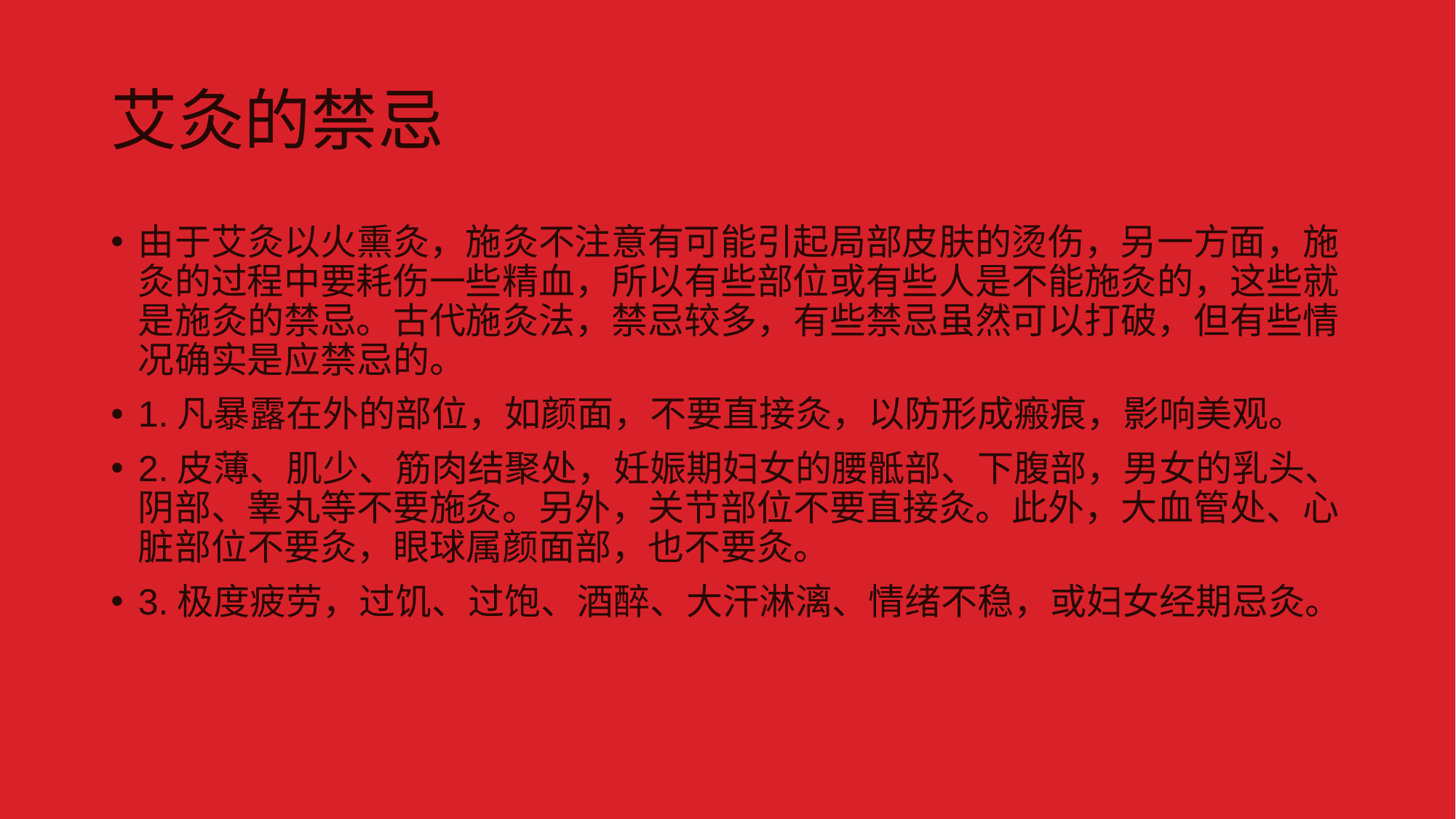

# 艾灸的禁忌
由于艾灸以火熏灸，施灸不注意有可能引起局部皮肤的烫伤，另一方面，施灸的过程中要耗伤一些精血，所以有些部位或有些人是不能施灸的，这些就是施灸的禁忌。古代施灸法，禁忌较多，有些禁忌虽然可以打破，但有些情况确实是应禁忌的。
1.凡暴露在外的部位，如颜面，不要直接灸，以防形成瘢痕，影响美观。
2.皮薄、肌少、筋肉结聚处，妊娠期妇女的腰骶部、下腹部，男女的乳头、阴部、睾丸等不要施灸。另外，关节部位不要直接灸。此外，大血管处、心脏部位不要灸，眼球属颜面部，也不要灸。
3.极度疲劳，过饥、过饱、酒醉、大汗淋漓、情绪不稳，或妇女经期忌灸。